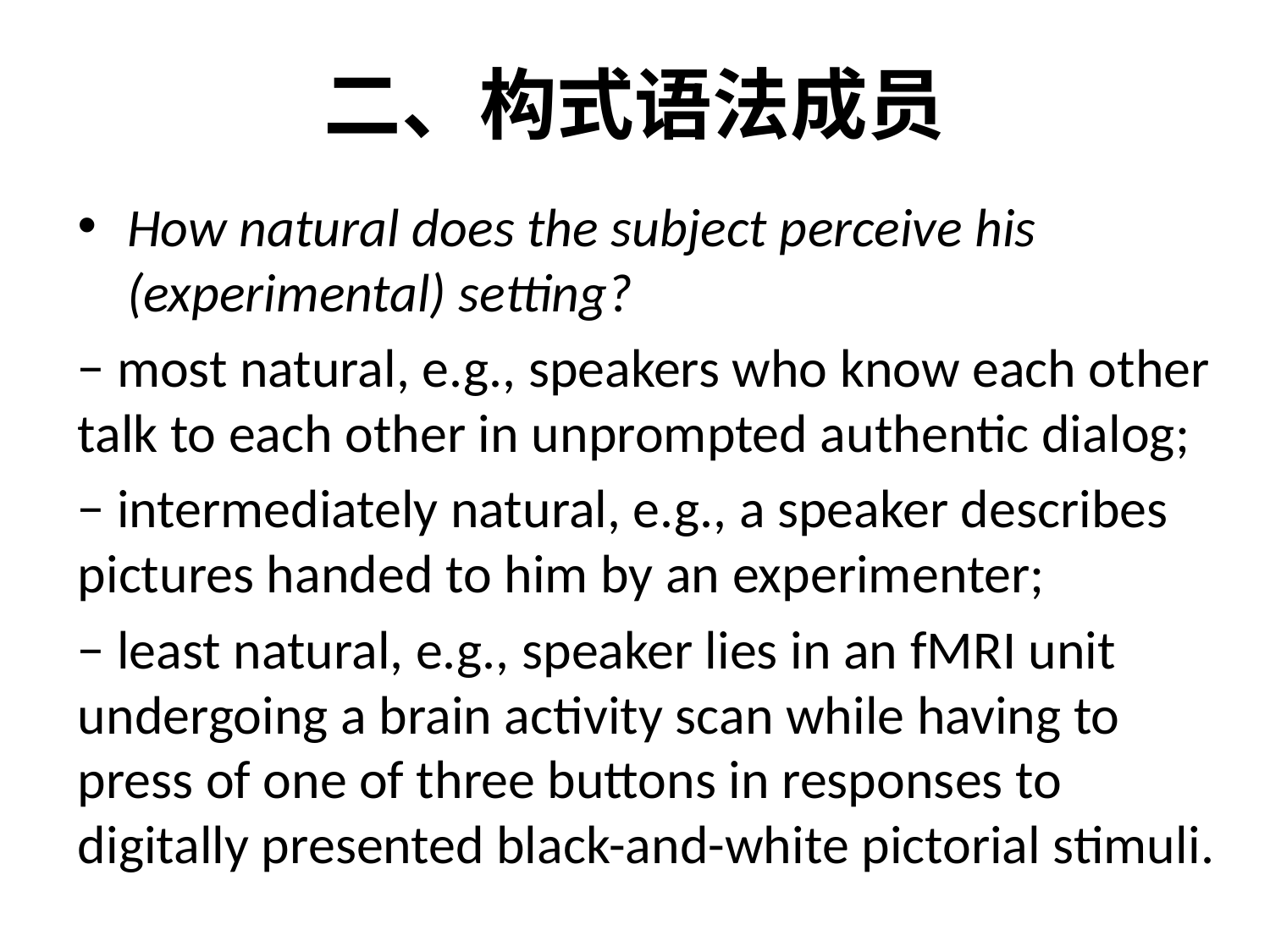

# 二、构式语法成员
How natural does the subject perceive his (experimental) setting?
− most natural, e.g., speakers who know each other talk to each other in unprompted authentic dialog;
− intermediately natural, e.g., a speaker describes pictures handed to him by an experimenter;
− least natural, e.g., speaker lies in an fMRI unit undergoing a brain activity scan while having to press of one of three buttons in responses to digitally presented black-and-white pictorial stimuli.